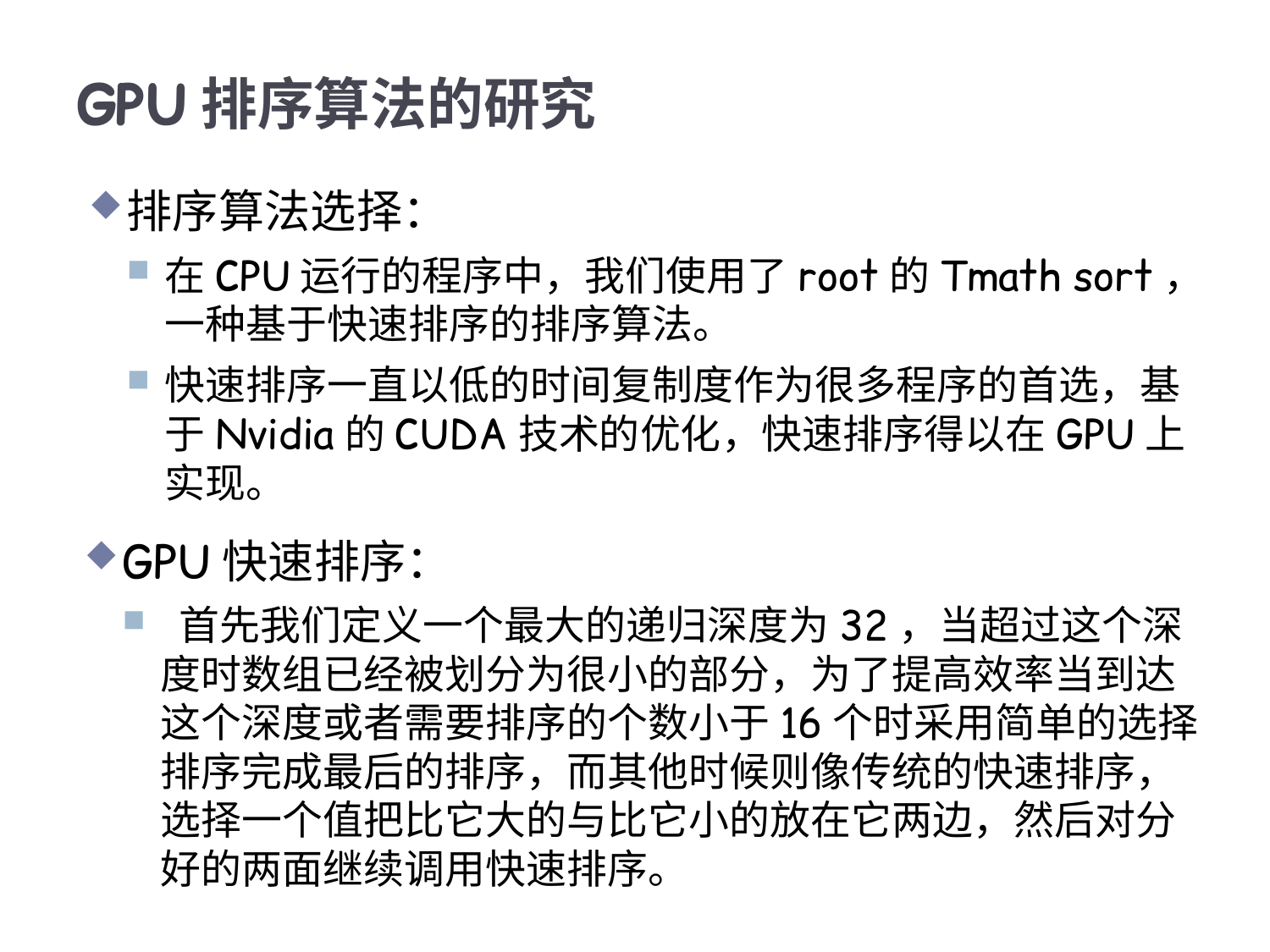

# GPU排序算法的研究
排序算法选择：
在CPU运行的程序中，我们使用了root的Tmath sort，一种基于快速排序的排序算法。
快速排序一直以低的时间复制度作为很多程序的首选，基于Nvidia的CUDA技术的优化，快速排序得以在GPU上实现。
GPU快速排序：
 首先我们定义一个最大的递归深度为32，当超过这个深度时数组已经被划分为很小的部分，为了提高效率当到达这个深度或者需要排序的个数小于16个时采用简单的选择排序完成最后的排序，而其他时候则像传统的快速排序，选择一个值把比它大的与比它小的放在它两边，然后对分好的两面继续调用快速排序。